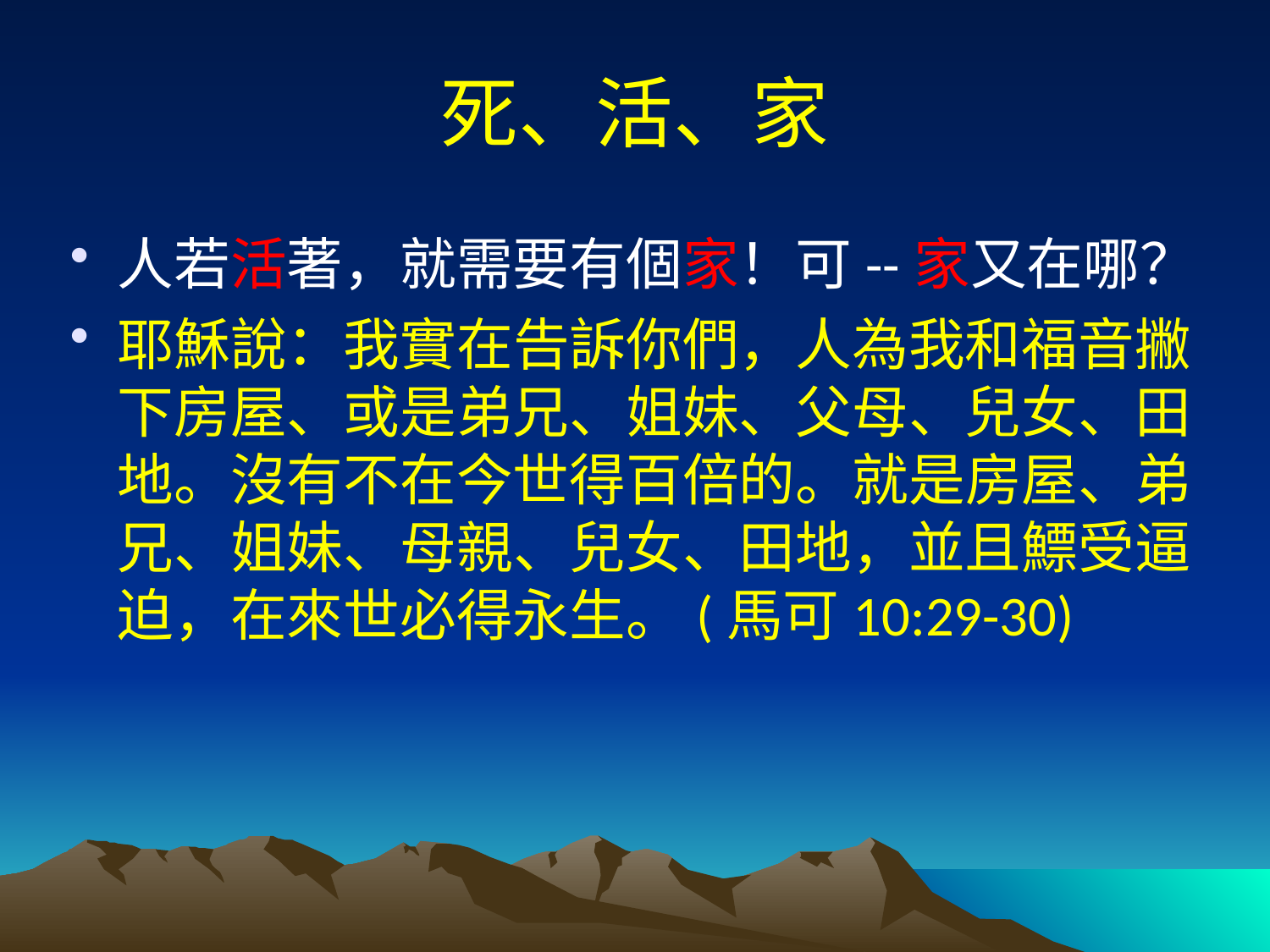

# 死、活、家
人若活著，就需要有個家！可--家又在哪？
耶穌說：我實在告訴你們，人為我和福音撇下房屋、或是弟兄、姐妹、父母、兒女、田地。沒有不在今世得百倍的。就是房屋、弟兄、姐妹、母親、兒女、田地，並且鰾受逼迫，在來世必得永生。(馬可10:29-30)